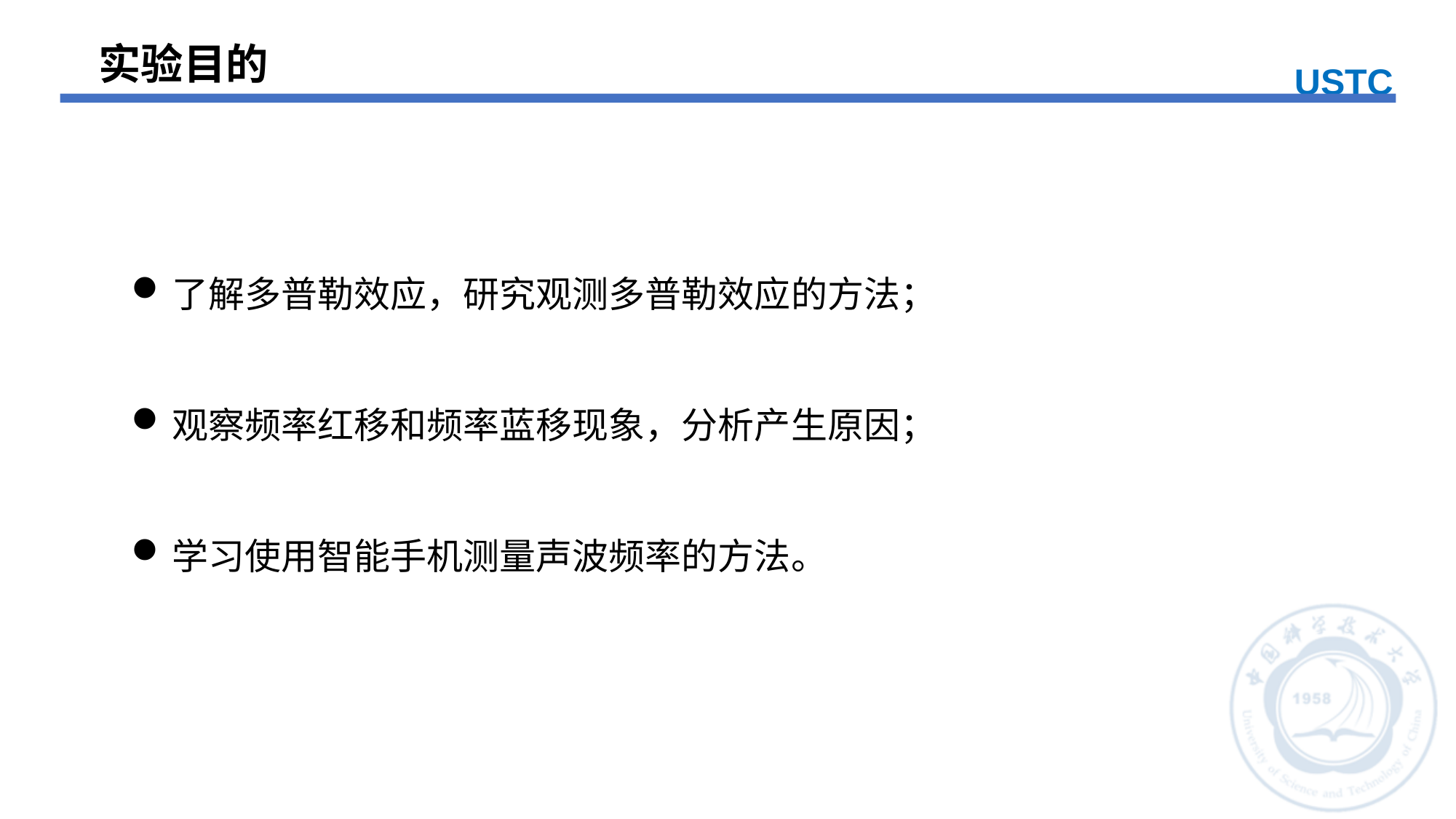

实验目的
USTC

了解多普勒效应，研究观测多普勒效应的方法；
观察频率红移和频率蓝移现象，分析产生原因；
学习使用智能手机测量声波频率的方法。